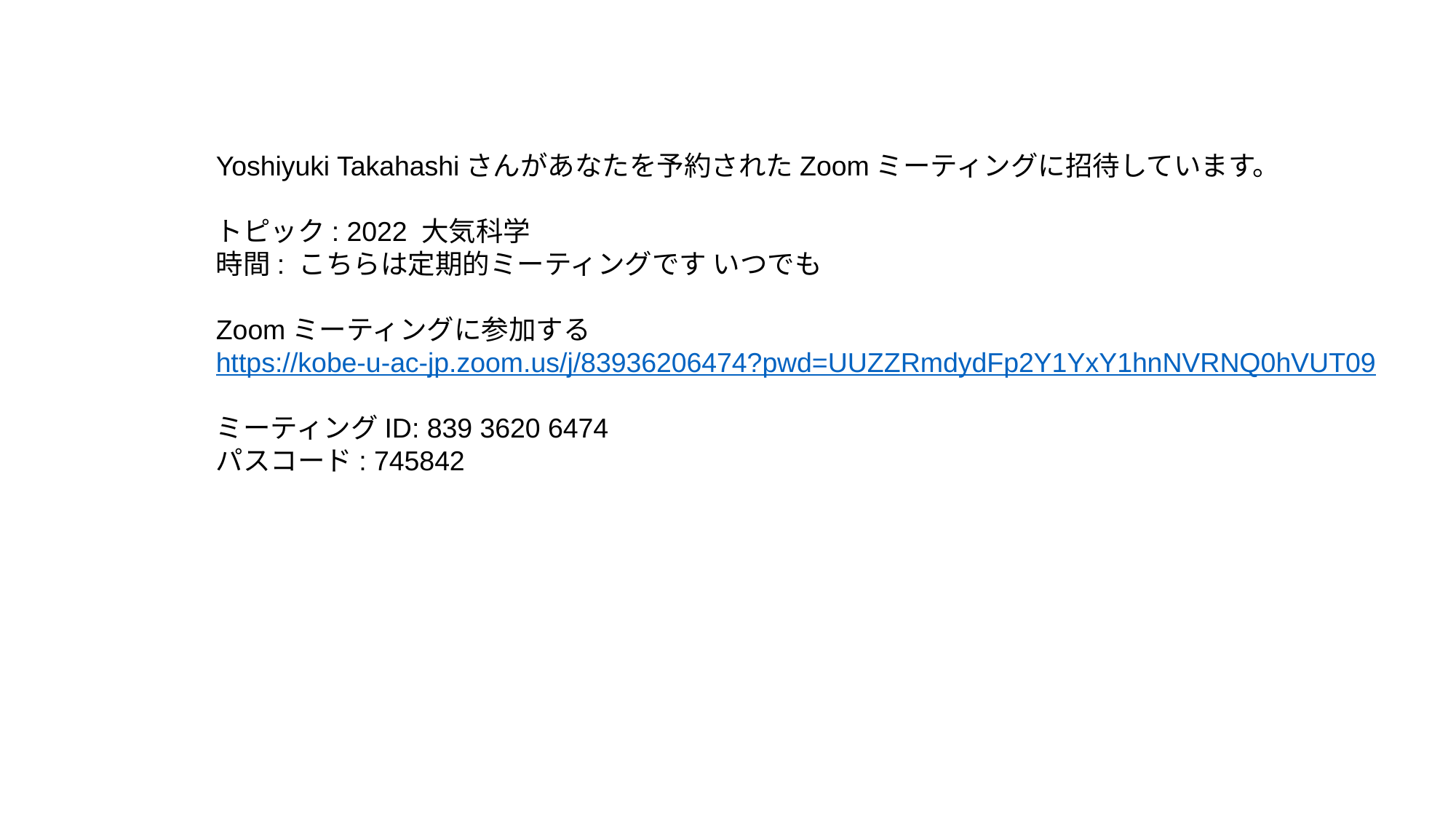

Yoshiyuki Takahashiさんがあなたを予約されたZoomミーティングに招待しています。

トピック: 2022 大気科学
時間: こちらは定期的ミーティングです いつでも

Zoomミーティングに参加する
https://kobe-u-ac-jp.zoom.us/j/83936206474?pwd=UUZZRmdydFp2Y1YxY1hnNVRNQ0hVUT09

ミーティングID: 839 3620 6474
パスコード: 745842